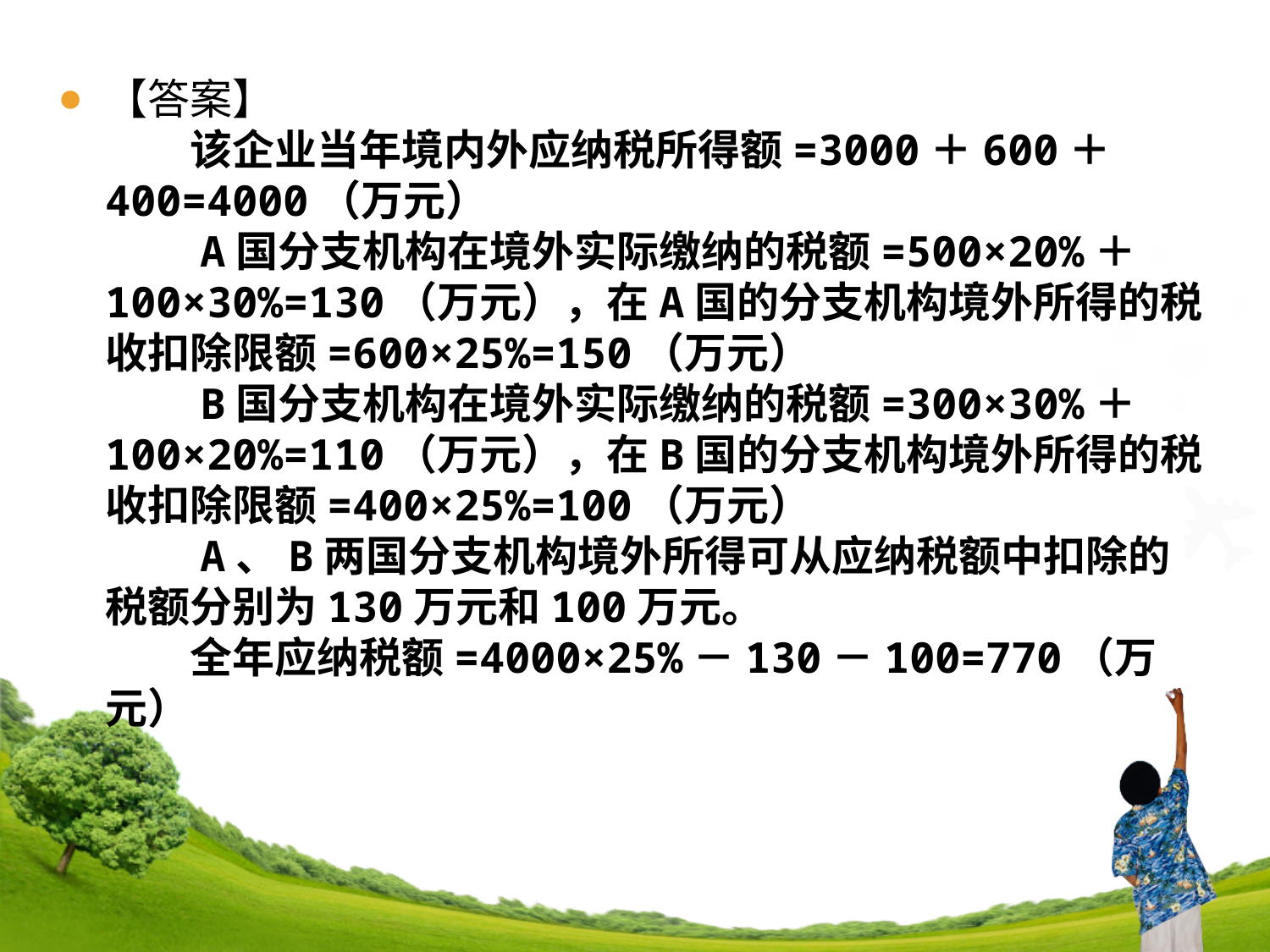

【答案】
　　该企业当年境内外应纳税所得额=3000＋600＋400=4000（万元）
　　A国分支机构在境外实际缴纳的税额=500×20%＋100×30%=130（万元），在A国的分支机构境外所得的税收扣除限额=600×25%=150（万元）
　　B国分支机构在境外实际缴纳的税额=300×30%＋100×20%=110（万元），在B国的分支机构境外所得的税收扣除限额=400×25%=100（万元）
　　A、B两国分支机构境外所得可从应纳税额中扣除的税额分别为130万元和100万元。
　　全年应纳税额=4000×25%－130－100=770（万元）